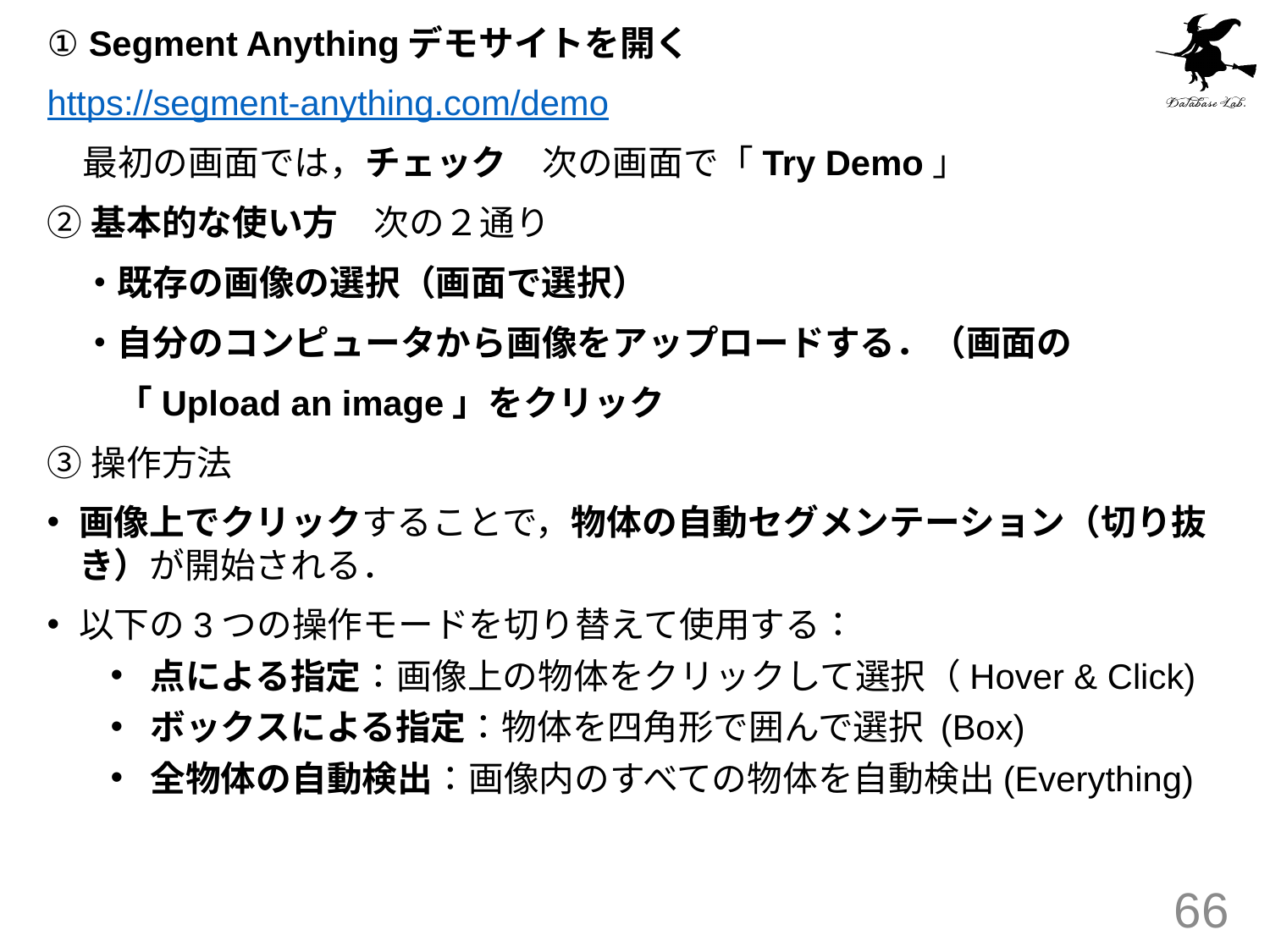

① Segment Anythingデモサイトを開く
https://segment-anything.com/demo
　最初の画面では，チェック　次の画面で「Try Demo」
②基本的な使い方　次の２通り
　・既存の画像の選択（画面で選択）
　・自分のコンピュータから画像をアップロードする．（画面の
　　「Upload an image」をクリック
③操作方法
画像上でクリックすることで，物体の自動セグメンテーション（切り抜き）が開始される．
以下の3つの操作モードを切り替えて使用する：
点による指定：画像上の物体をクリックして選択（Hover & Click)
ボックスによる指定：物体を四角形で囲んで選択 (Box)
全物体の自動検出：画像内のすべての物体を自動検出(Everything)

66